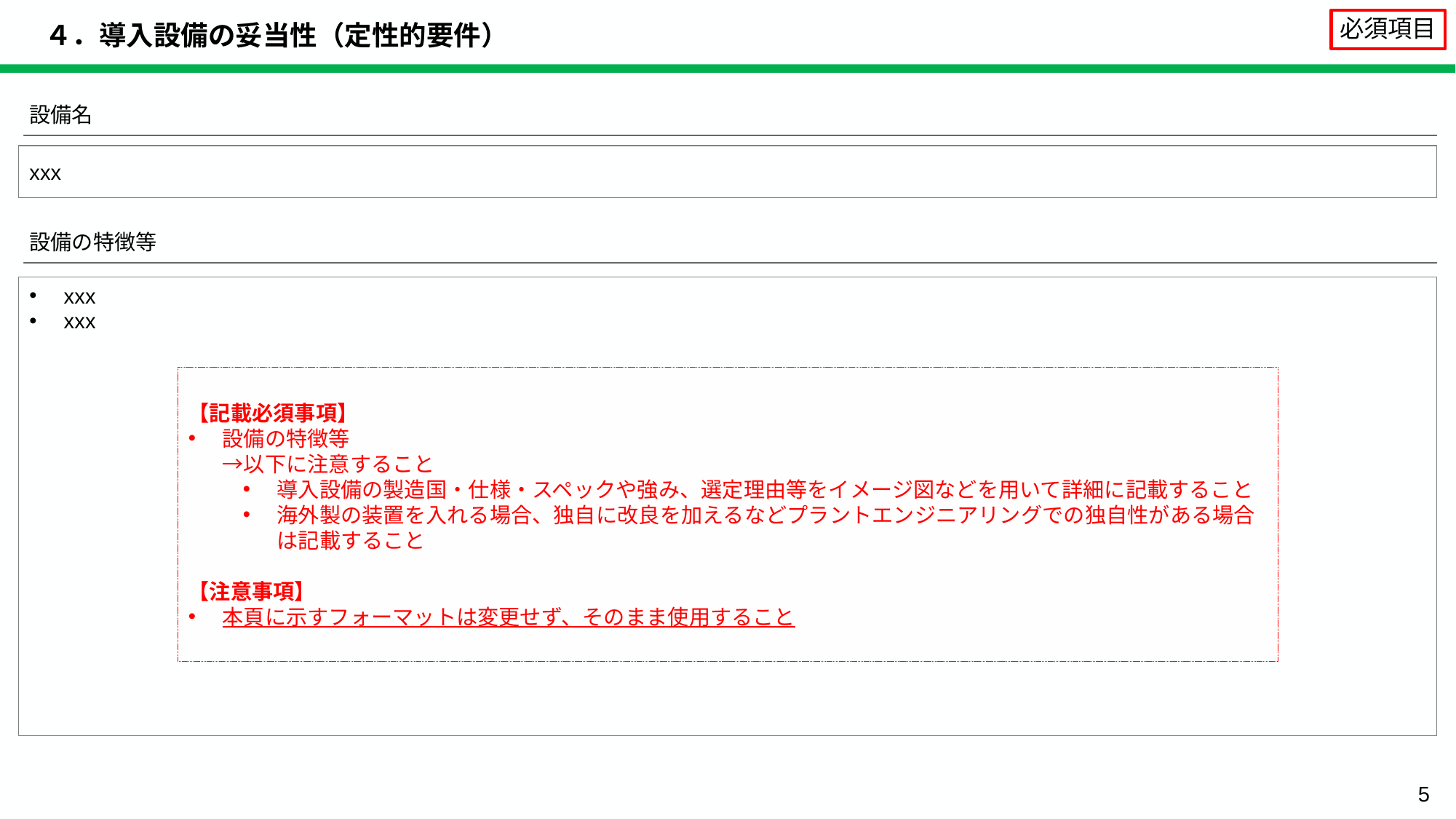

# ４．導入設備の妥当性（定性的要件）
必須項目
設備名
xxx
設備の特徴等
xxx
xxx
【記載必須事項】
設備の特徴等
→以下に注意すること
導入設備の製造国・仕様・スペックや強み、選定理由等をイメージ図などを用いて詳細に記載すること
海外製の装置を入れる場合、独自に改良を加えるなどプラントエンジニアリングでの独自性がある場合は記載すること

【注意事項】
本頁に示すフォーマットは変更せず、そのまま使用すること
5